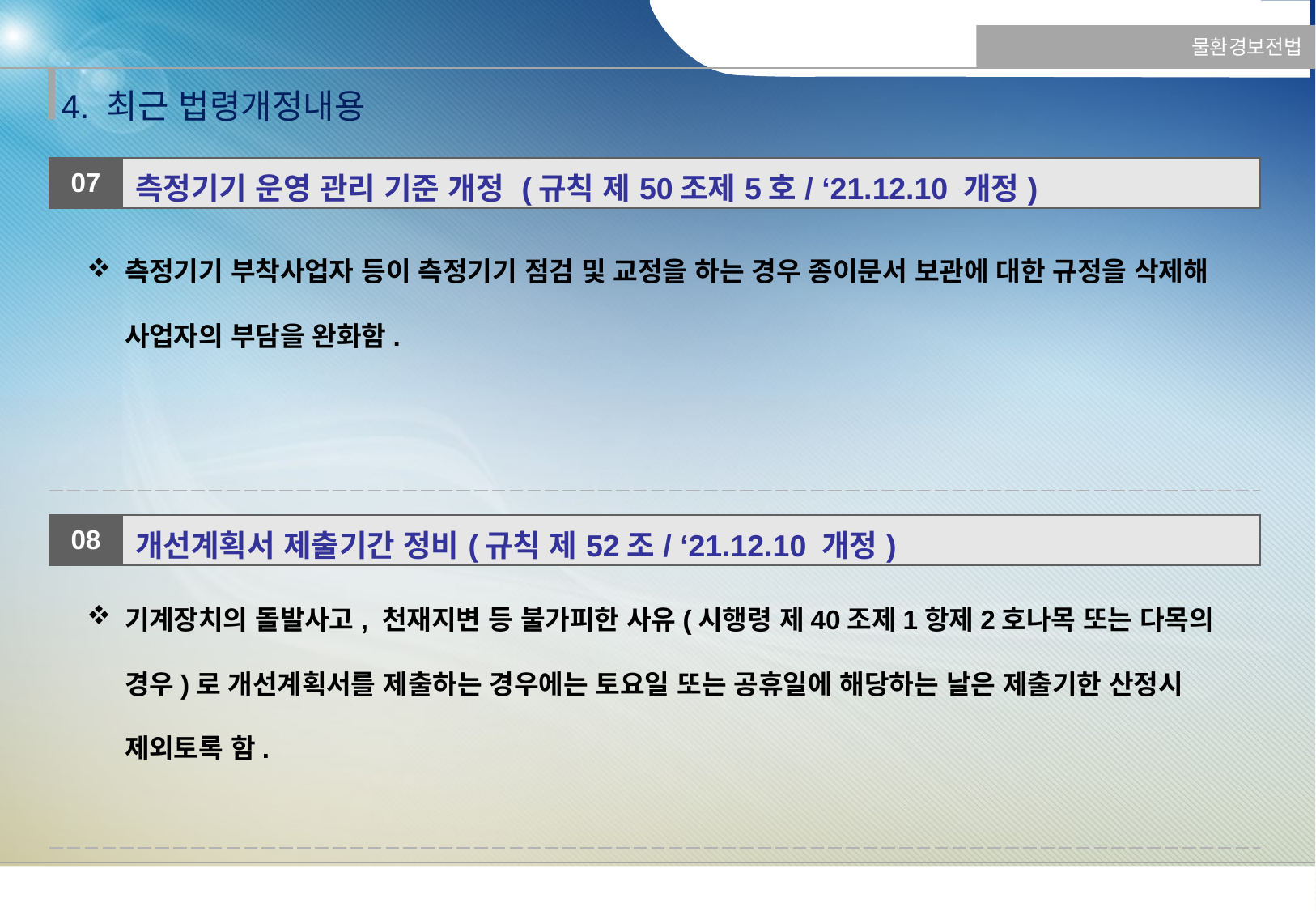

물환경보전법
4. 최근 법령개정내용
| 07 | 측정기기 운영 관리 기준 개정 (규칙 제50조제5호/ ‘21.12.10 개정) |
| --- | --- |
|  |  |
측정기기 부착사업자 등이 측정기기 점검 및 교정을 하는 경우 종이문서 보관에 대한 규정을 삭제해 사업자의 부담을 완화함.
| 08 | 개선계획서 제출기간 정비(규칙 제52조/ ‘21.12.10 개정) |
| --- | --- |
|  |  |
기계장치의 돌발사고, 천재지변 등 불가피한 사유(시행령 제40조제1항제2호나목 또는 다목의 경우)로 개선계획서를 제출하는 경우에는 토요일 또는 공휴일에 해당하는 날은 제출기한 산정시 제외토록 함.